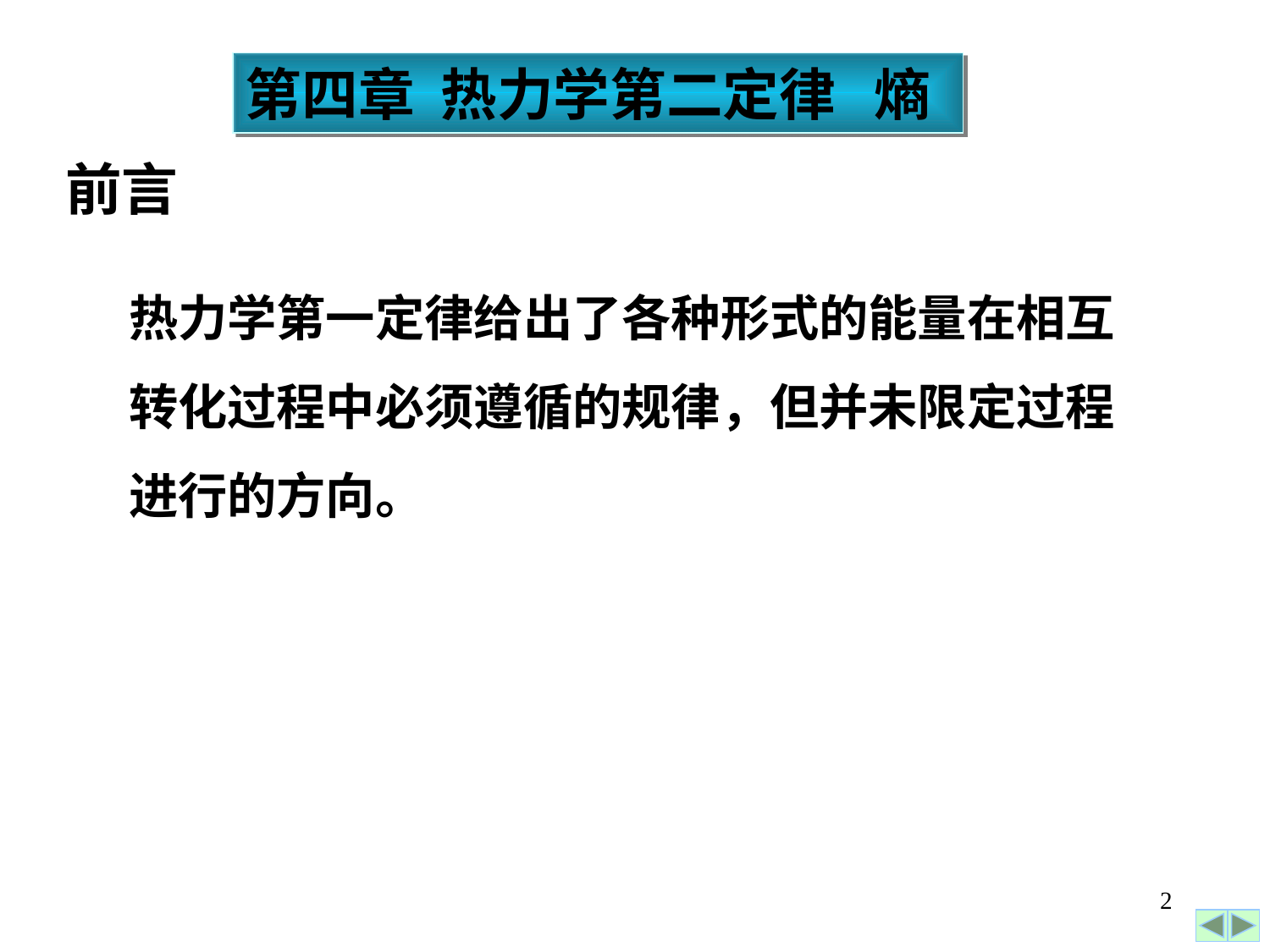

第四章  热力学第二定律   熵
前言
热力学第一定律给出了各种形式的能量在相互
转化过程中必须遵循的规律，但并未限定过程
进行的方向。
2